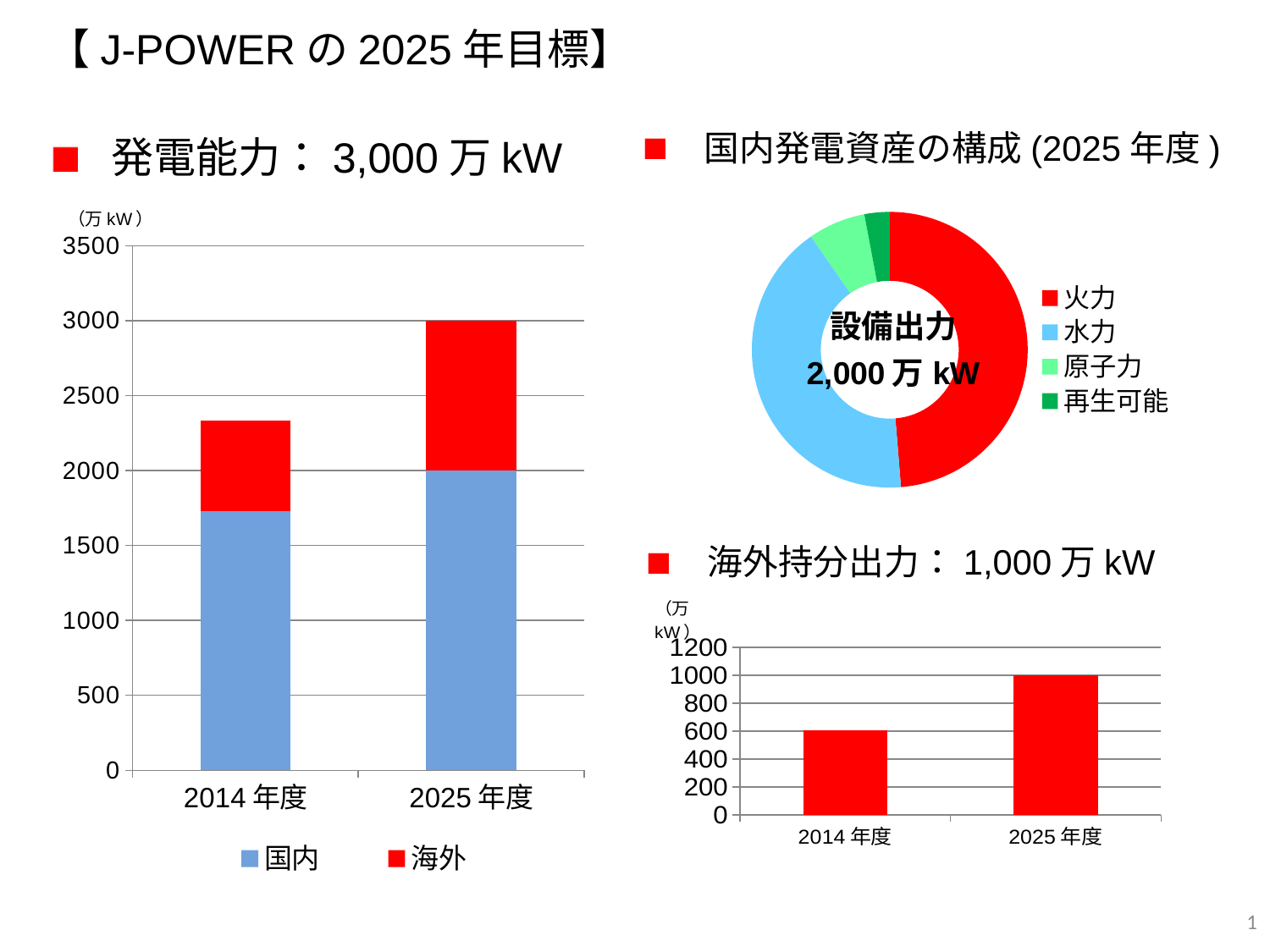

【J-POWERの2025年目標】
国内発電資産の構成(2025年度)
発電能力：3,000万kW

### Chart

| Category | 設備出力 |
|---|---|
| 火力 | 1003.232 |
| 水力 | 857.365 |
| 原子力 | 138.3 |
| 再生可能 | 60.873250000000006 |

### Chart

| Category | 国内 | 海外 |
|---|---|---|
| 2014年度 | 1726.0 | 609.0 |
| 2025年度 | 2000.0 | 1000.0 |
海外持分出力：1,000万kW

### Chart

| Category | 海外設備出力 |
|---|---|
| 2014年度 | 608.898 |
| 2025年度 | 1000.0 |
1